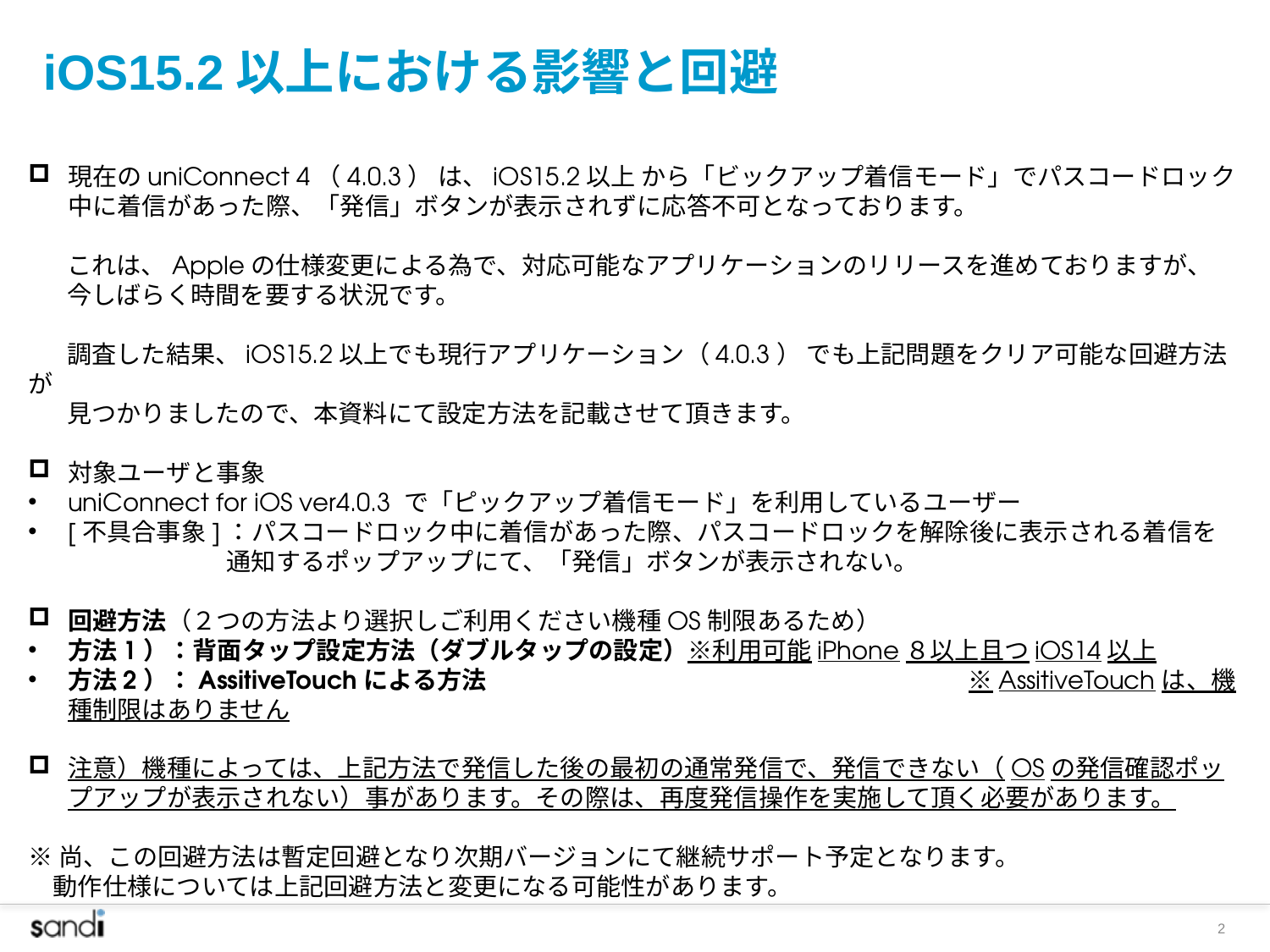

# iOS15.2以上における影響と回避
現在のuniConnect 4（4.0.3） は、iOS15.2以上 から「ビックアップ着信モード」でパスコードロック中に着信があった際、「発信」ボタンが表示されずに応答不可となっております。

      これは、Appleの仕様変更による為で、対応可能なアプリケーションのリリースを進めておりますが、
      今しばらく時間を要する状況です。

      調査した結果、iOS15.2以上でも現行アプリケーション（4.0.3） でも上記問題をクリア可能な回避方法が
      見つかりましたので、本資料にて設定方法を記載させて頂きます。

対象ユーザと事象
uniConnect for iOS ver4.0.3 で「ピックアップ着信モード」を利用しているユーザー
[不具合事象]：パスコードロック中に着信があった際、パスコードロックを解除後に表示される着信を
      　　　　　　  通知するポップアップにて、「発信」ボタンが表示されない。

回避方法（２つの方法より選択しご利用ください機種OS制限あるため）
方法1）：背面タップ設定方法（ダブルタップの設定）※利用可能iPhone８以上且つiOS14以上
方法2）：AssitiveTouchによる方法				  ※AssitiveTouchは、機種制限はありません

注意）機種によっては、上記方法で発信した後の最初の通常発信で、発信できない（OSの発信確認ポップアップが表示されない）事があります。その際は、再度発信操作を実施して頂く必要があります。

※尚、この回避方法は暫定回避となり次期バージョンにて継続サポート予定となります。
　動作仕様については上記回避方法と変更になる可能性があります。
2